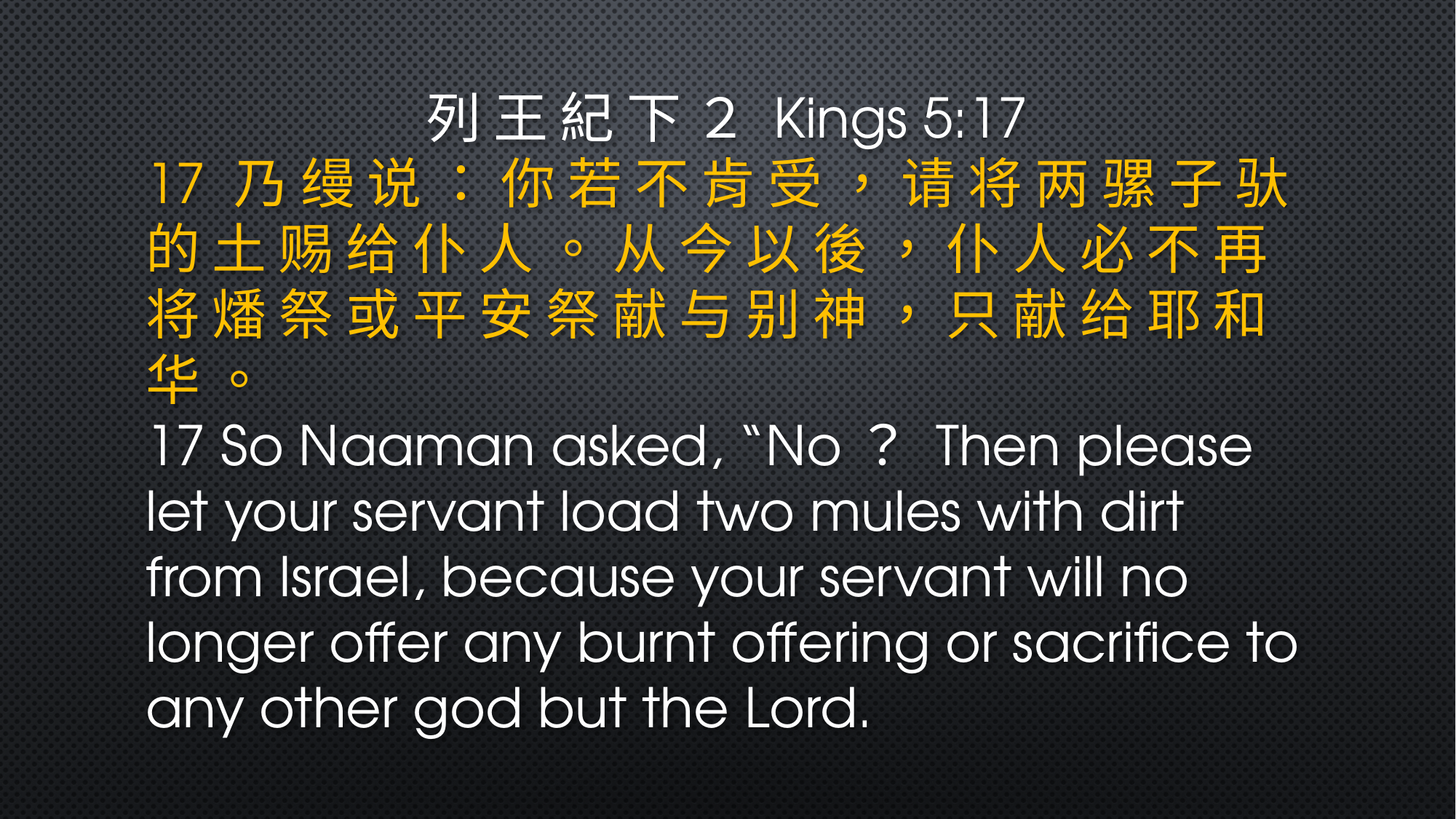

列 王 紀 下 ２ Kings 5:17
17 乃 缦 说 ： 你 若 不 肯 受 ， 请 将 两 骡 子 驮 的 土 赐 给 仆 人 。 从 今 以 後 ， 仆 人 必 不 再 将 燔 祭 或 平 安 祭 献 与 别 神 ， 只 献 给 耶 和 华 。
17 So Naaman asked, “No？ Then please let your servant load two mules with dirt from Israel, because your servant will no longer offer any burnt offering or sacrifice to any other god but the Lord.